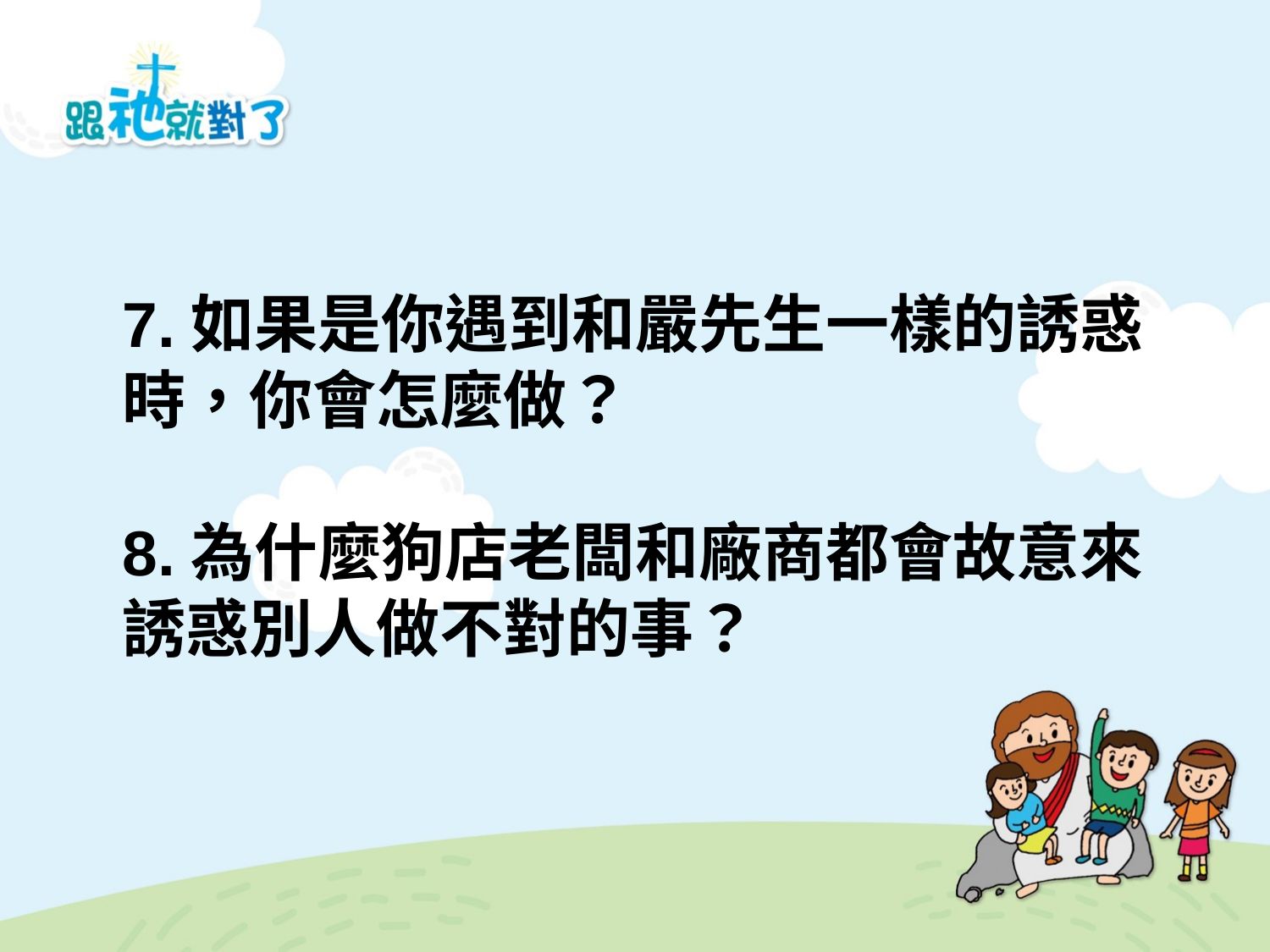

7.如果是你遇到和嚴先生一樣的誘惑時，你會怎麼做？

8.為什麼狗店老闆和廠商都會故意來誘惑別人做不對的事？